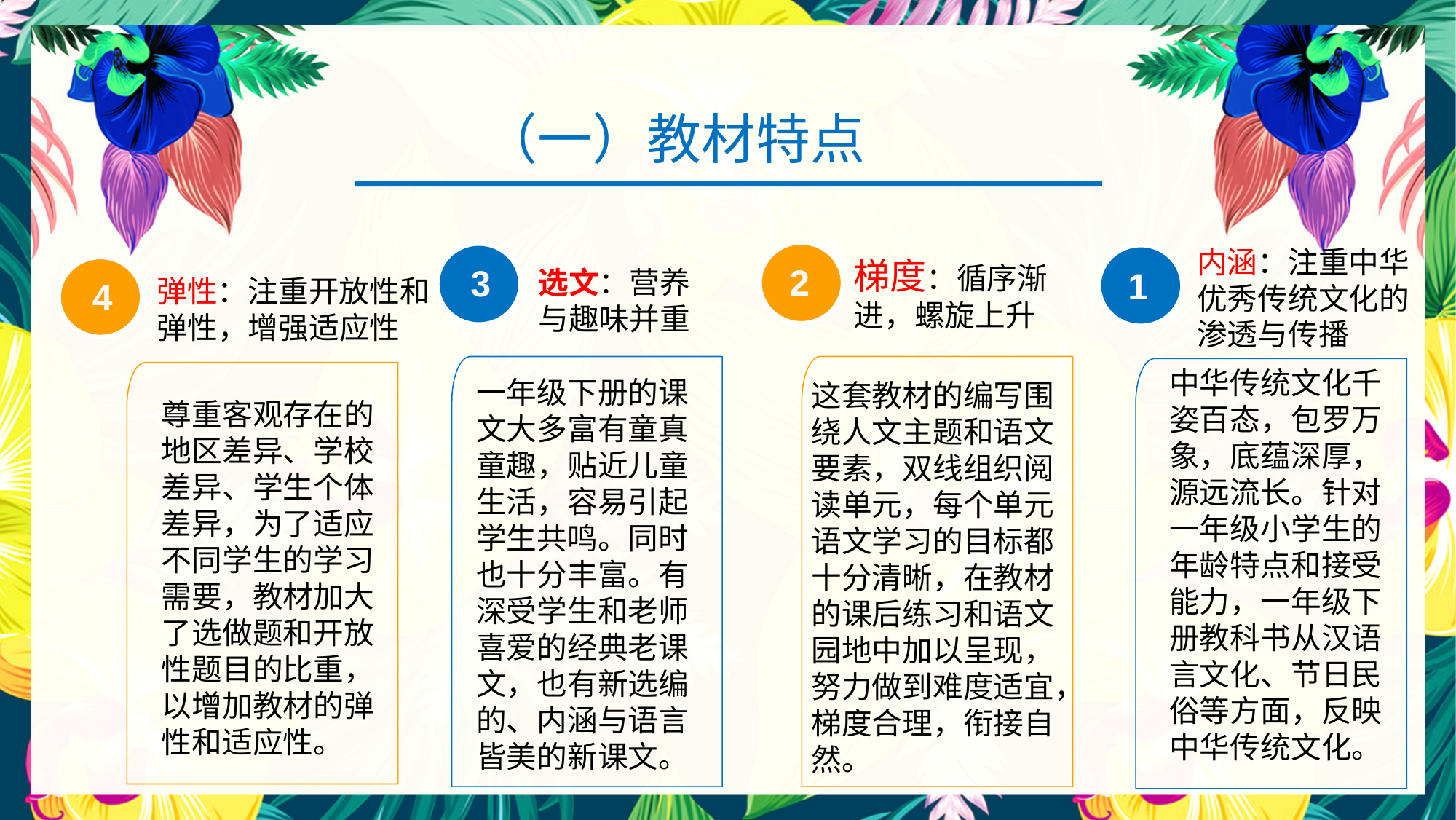

（一）教材特点

内涵：注重中华优秀传统文化的渗透与传播

2
2
3
1

中华传统文化千姿百态，包罗万象，底蕴深厚，源远流长。针对一年级小学生的年龄特点和接受能力，一年级下册教科书从汉语言文化、节日民俗等方面，反映中华传统文化。
一年级下册的课文大多富有童真童趣，贴近儿童生活，容易引起学生共鸣。同时也十分丰富。有深受学生和老师喜爱的经典老课文，也有新选编的、内涵与语言皆美的新课文。
这套教材的编写围绕人文主题和语文要素，双线组织阅读单元，每个单元语文学习的目标都十分清晰，在教材的课后练习和语文园地中加以呈现，努力做到难度适宜，梯度合理，衔接自然。
梯度：循序渐进，螺旋上升

选文：营养与趣味并重
弹性：注重开放性和弹性，增强适应性
4

尊重客观存在的地区差异、学校差异、学生个体差异，为了适应不同学生的学习需要，教材加大了选做题和开放性题目的比重，以增加教材的弹性和适应性。